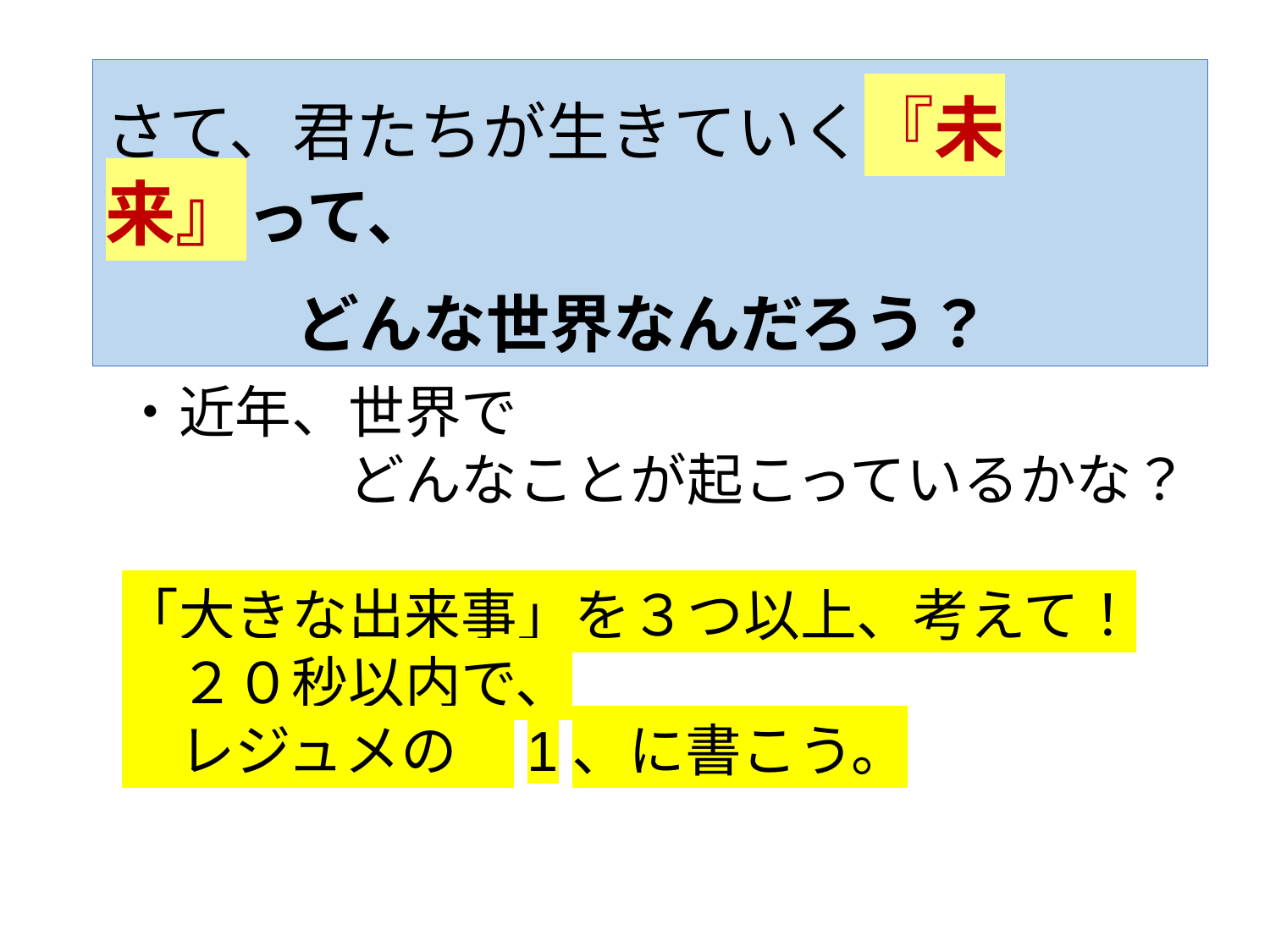

さて、君たちが生きていく『未来』って、

　　　どんな世界なんだろう？
・近年、世界で
　　　　どんなことが起こっているかな？

「大きな出来事」を３つ以上、考えて！
　２０秒以内で、
　レジュメの　1、に書こう。